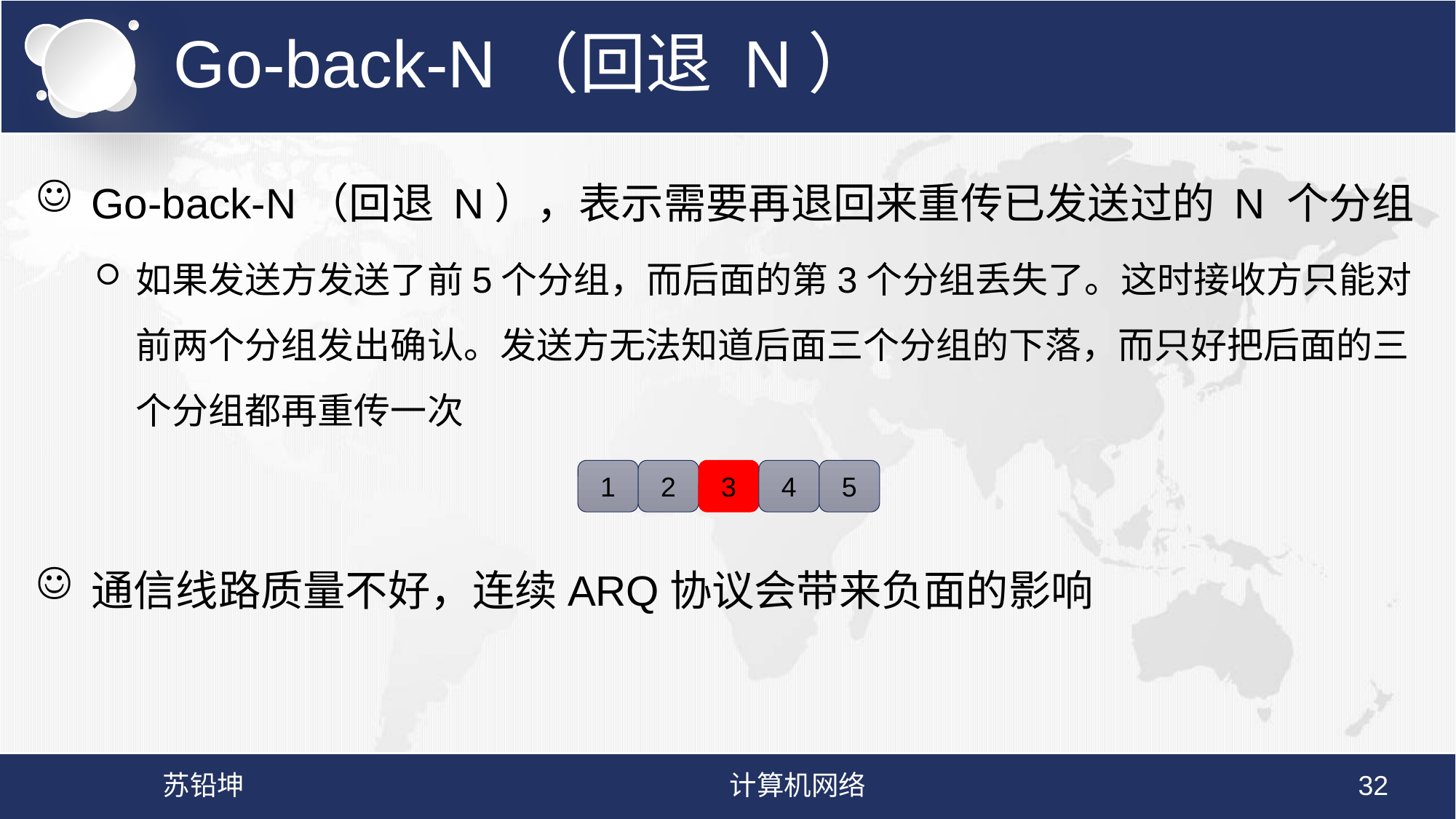

# Go-back-N（回退 N）

Go-back-N（回退 N），表示需要再退回来重传已发送过的 N 个分组
如果发送方发送了前5个分组，而后面的第3个分组丢失了。这时接收方只能对前两个分组发出确认。发送方无法知道后面三个分组的下落，而只好把后面的三个分组都再重传一次

通信线路质量不好，连续ARQ协议会带来负面的影响
1
2
3
4
5
苏铅坤
计算机网络
32